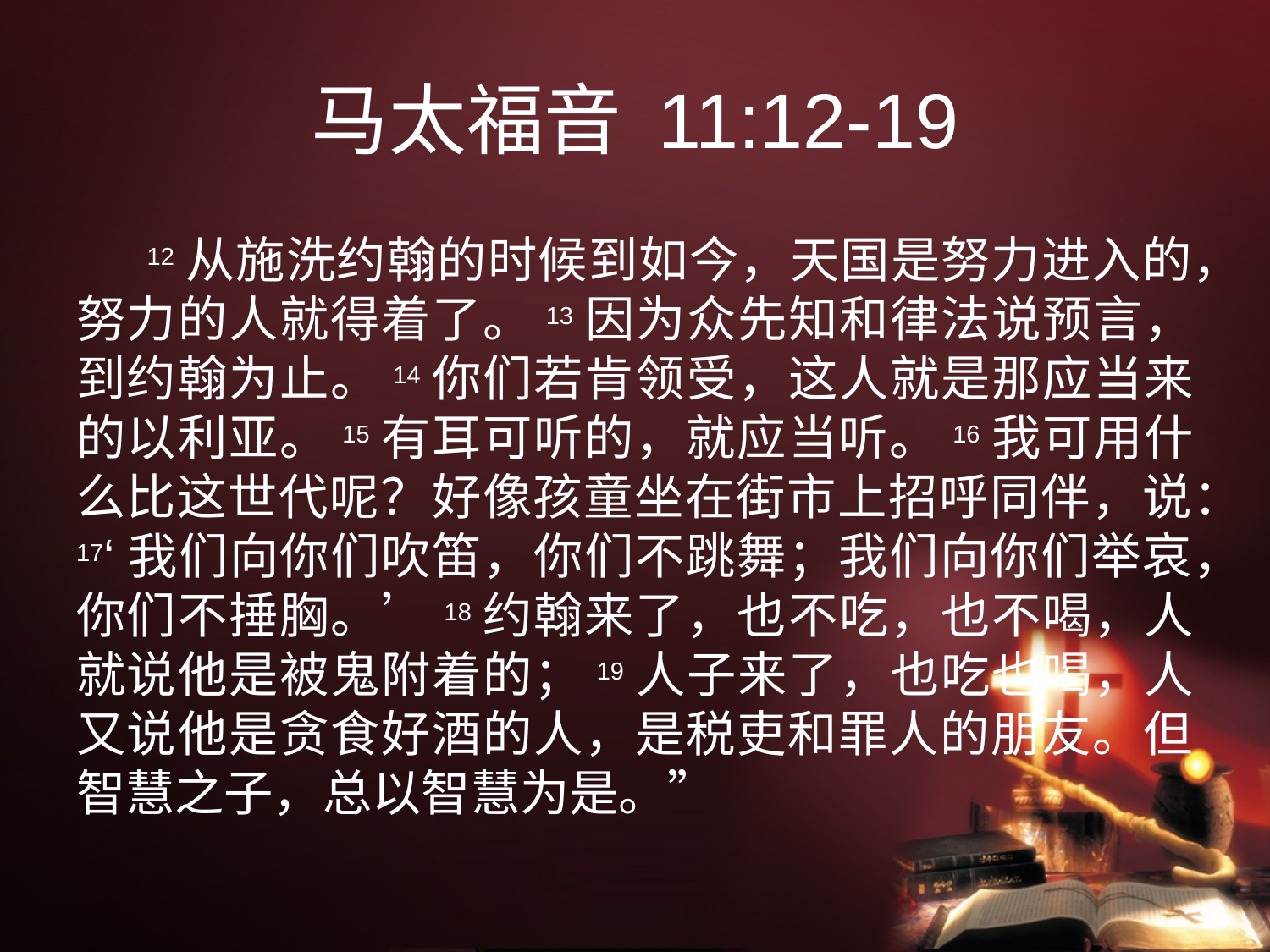

# 马太福音 11:12-19
         12从施洗约翰的时候到如今，天国是努力进入的，努力的人就得着了。13因为众先知和律法说预言，到约翰为止。14你们若肯领受，这人就是那应当来的以利亚。15有耳可听的，就应当听。16我可用什么比这世代呢？好像孩童坐在街市上招呼同伴，说：17‘我们向你们吹笛，你们不跳舞；我们向你们举哀，你们不捶胸。’18约翰来了，也不吃，也不喝，人就说他是被鬼附着的；19人子来了，也吃也喝，人又说他是贪食好酒的人，是税吏和罪人的朋友。但智慧之子，总以智慧为是。”